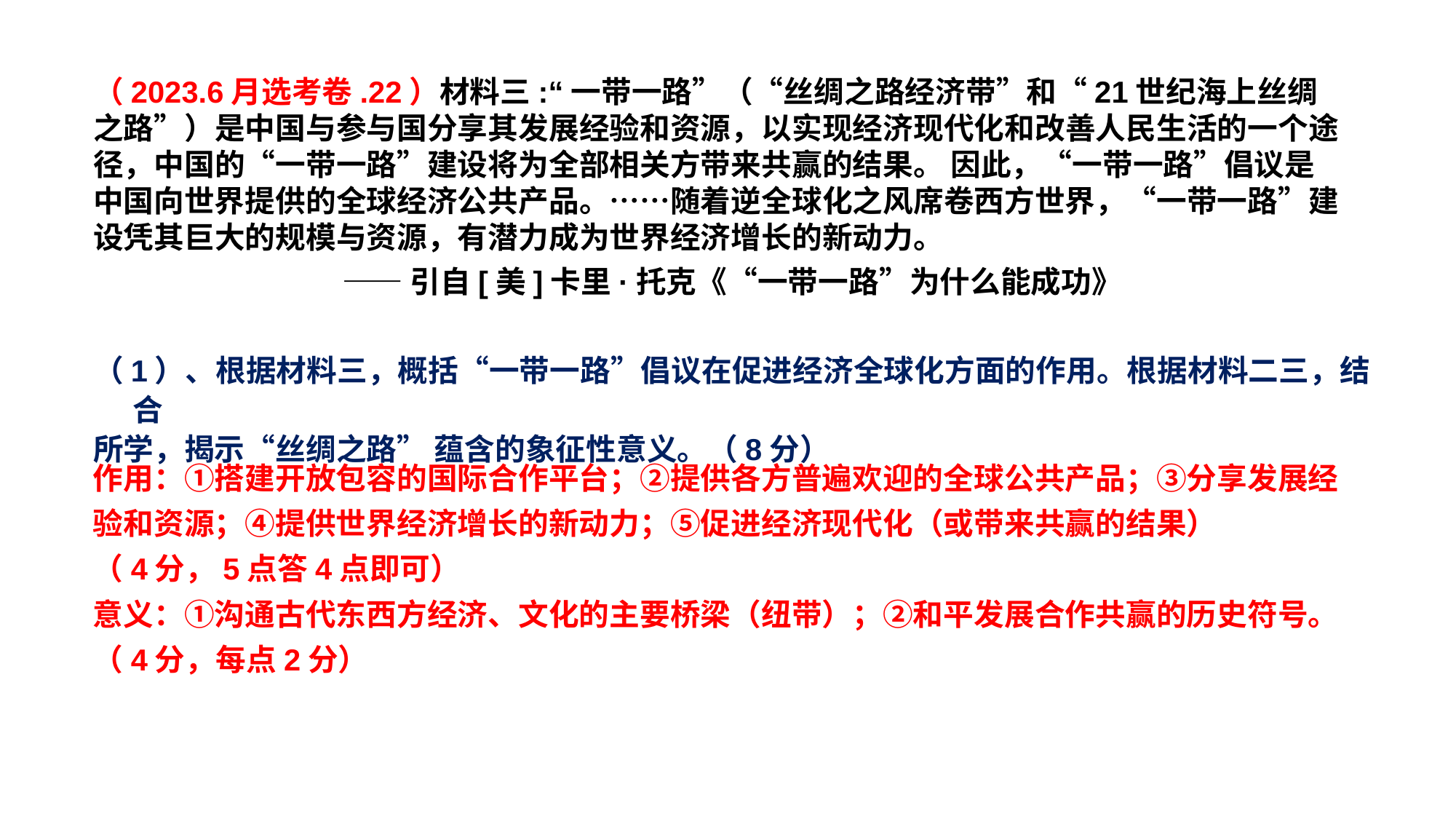

（2023.6月选考卷.22）材料三:“一带一路”（“丝绸之路经济带”和“21世纪海上丝绸之路”）是中国与参与国分享其发展经验和资源，以实现经济现代化和改善人民生活的一个途径，中国的“一带一路”建设将为全部相关方带来共赢的结果。 因此，“一带一路”倡议是中国向世界提供的全球经济公共产品。……随着逆全球化之风席卷西方世界，“一带一路”建设凭其巨大的规模与资源，有潜力成为世界经济增长的新动力。                                    ——引自[美]卡里·托克《“一带一路”为什么能成功》
（1）、根据材料三，概括“一带一路”倡议在促进经济全球化方面的作用。根据材料二三，结合
所学，揭示“丝绸之路” 蕴含的象征性意义。（8分）
作用：①搭建开放包容的国际合作平台；②提供各方普遍欢迎的全球公共产品；③分享发展经验和资源；④提供世界经济增长的新动力；⑤促进经济现代化（或带来共赢的结果）
（4分，5点答4点即可）意义：①沟通古代东西方经济、文化的主要桥梁（纽带）；②和平发展合作共赢的历史符号。（4分，每点2分）